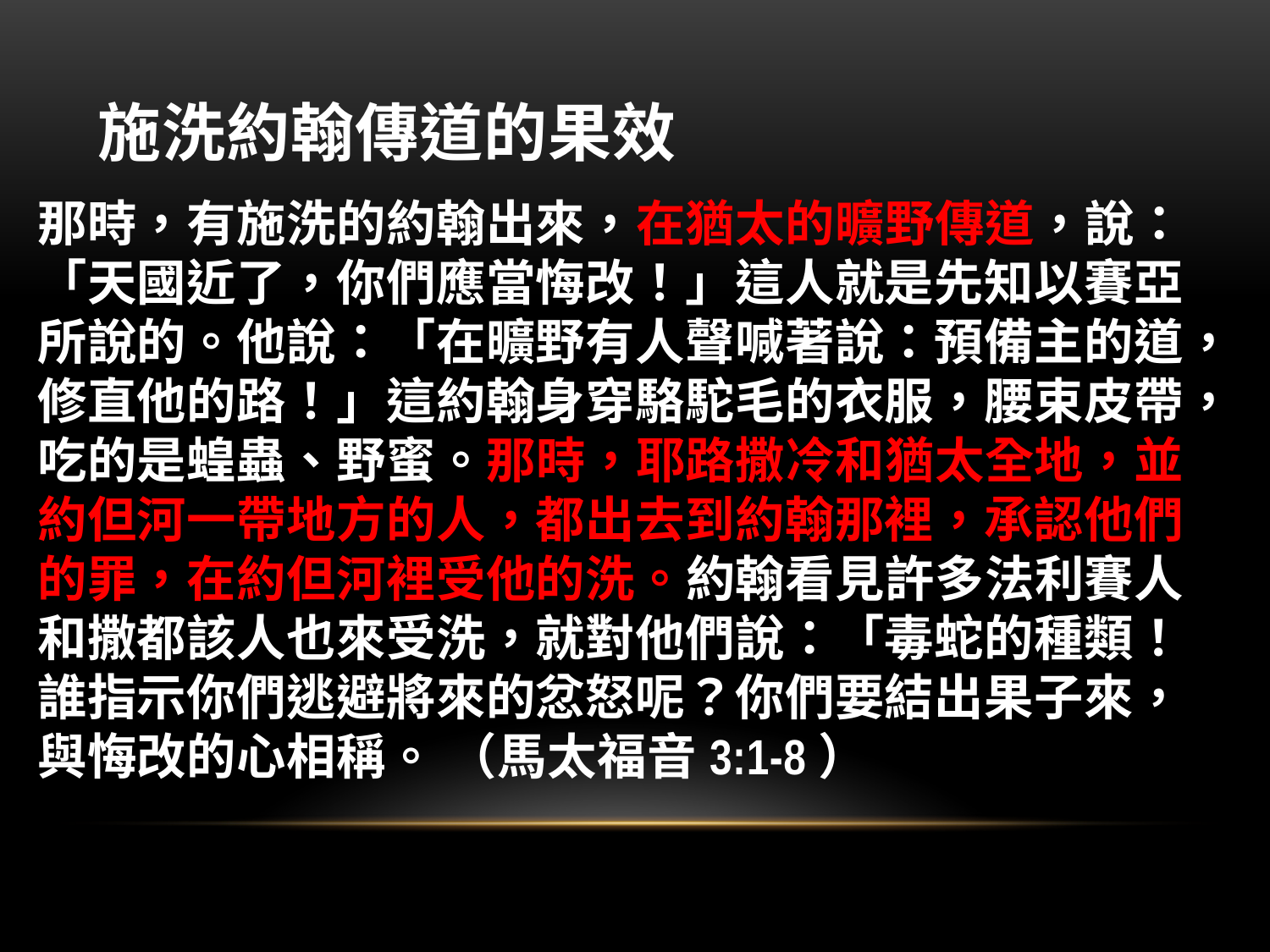

# 施洗約翰傳道的果效
那時，有施洗的約翰出來，在猶太的曠野傳道，說： 「天國近了，你們應當悔改！」這人就是先知以賽亞所說的。他說：「在曠野有人聲喊著說：預備主的道，修直他的路！」這約翰身穿駱駝毛的衣服，腰束皮帶，吃的是蝗蟲、野蜜。那時，耶路撒冷和猶太全地，並約但河一帶地方的人，都出去到約翰那裡，承認他們的罪，在約但河裡受他的洗。約翰看見許多法利賽人和撒都該人也來受洗，就對他們說：「毒蛇的種類！誰指示你們逃避將來的忿怒呢？你們要結出果子來，與悔改的心相稱。 （馬太福音3:1-8）